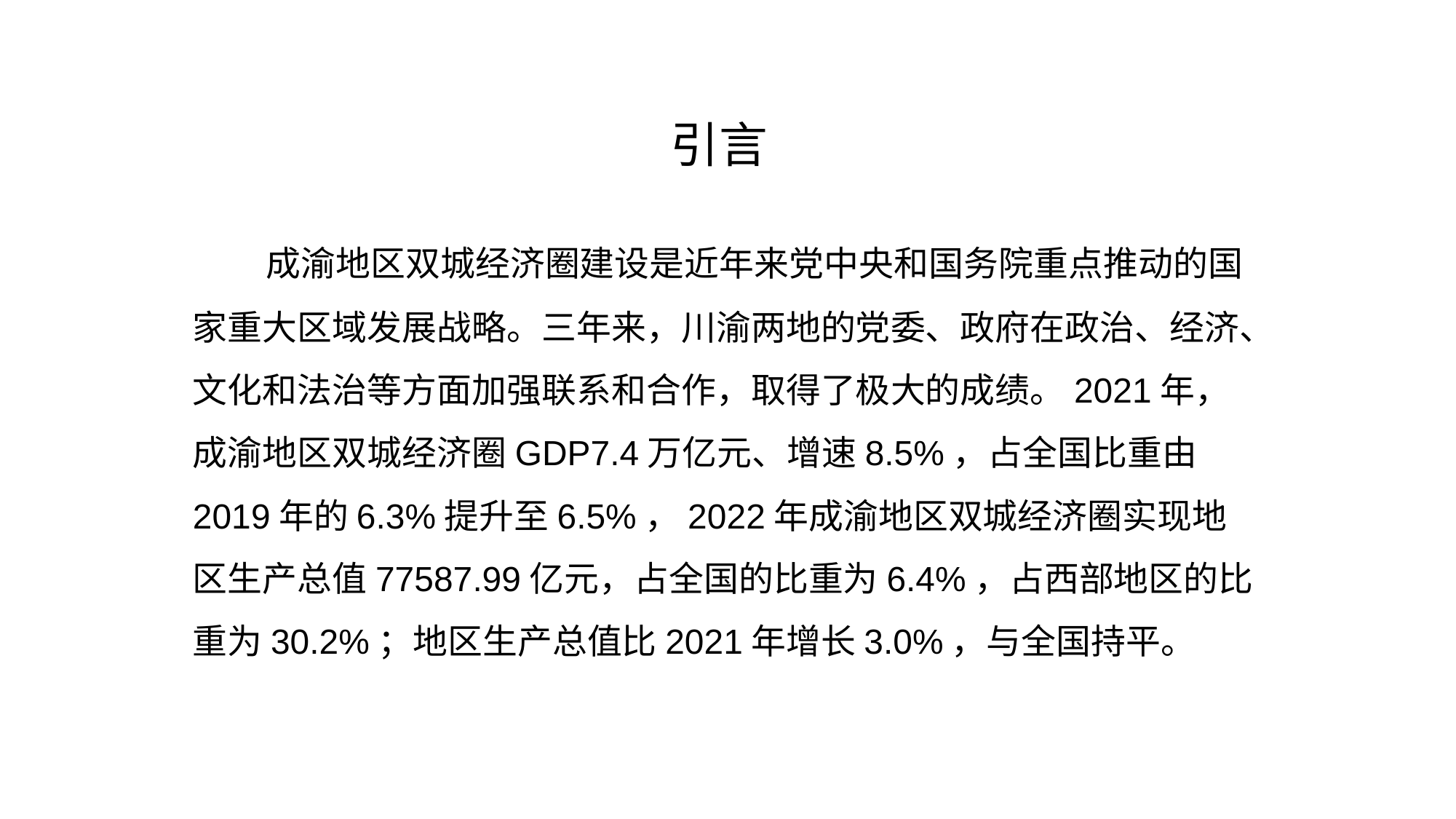

# 引言
       成渝地区双城经济圈建设是近年来党中央和国务院重点推动的国家重大区域发展战略。三年来，川渝两地的党委、政府在政治、经济、文化和法治等方面加强联系和合作，取得了极大的成绩。2021年，成渝地区双城经济圈GDP7.4万亿元、增速8.5%，占全国比重由2019年的6.3%提升至6.5%，2022年成渝地区双城经济圈实现地区生产总值77587.99亿元，占全国的比重为6.4%，占西部地区的比重为30.2%；地区生产总值比2021年增长3.0%，与全国持平。